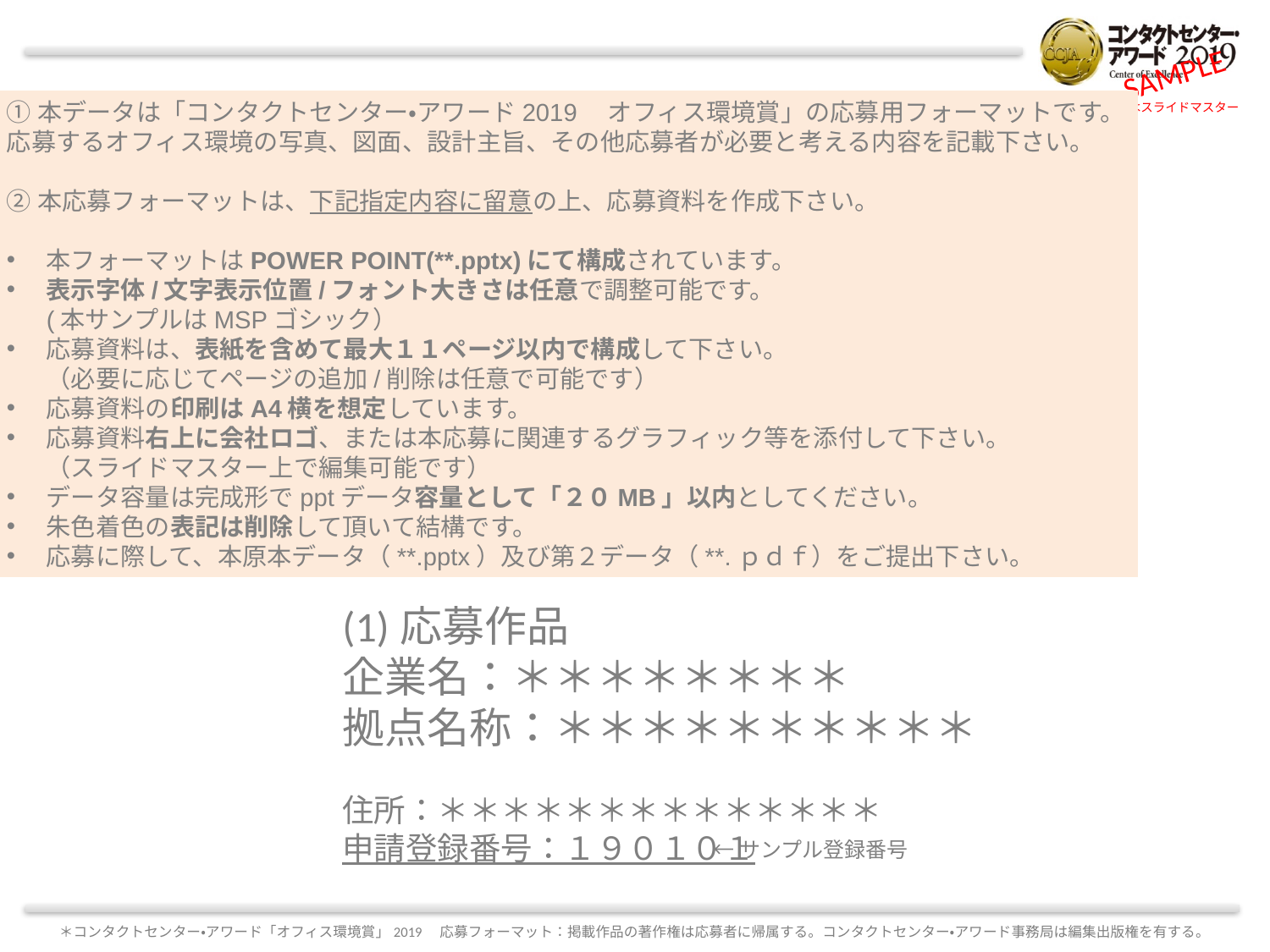

①本データは「コンタクトセンター・アワード2019　オフィス環境賞」の応募用フォーマットです。
応募するオフィス環境の写真、図面、設計主旨、その他応募者が必要と考える内容を記載下さい。

②本応募フォーマットは、下記指定内容に留意の上、応募資料を作成下さい。

本フォーマットはPOWER POINT(**.pptx)にて構成されています。
表示字体/文字表示位置/フォント大きさは任意で調整可能です。
(本サンプルはMSPゴシック）
応募資料は、表紙を含めて最大１１ページ以内で構成して下さい。
（必要に応じてページの追加/削除は任意で可能です）
応募資料の印刷はA4横を想定しています。
応募資料右上に会社ロゴ、または本応募に関連するグラフィック等を添付して下さい。
（スライドマスター上で編集可能です）
データ容量は完成形でpptデータ容量として「２０MB」以内としてください。
朱色着色の表記は削除して頂いて結構です。
応募に際して、本原本データ（**.pptx）及び第２データ（**.ｐｄｆ）をご提出下さい。
(1)応募作品
企業名：＊＊＊＊＊＊＊＊
拠点名称：＊＊＊＊＊＊＊＊＊＊

住所：＊＊＊＊＊＊＊＊＊＊＊＊＊＊
申請登録番号：１９０１０１
←サンプル登録番号